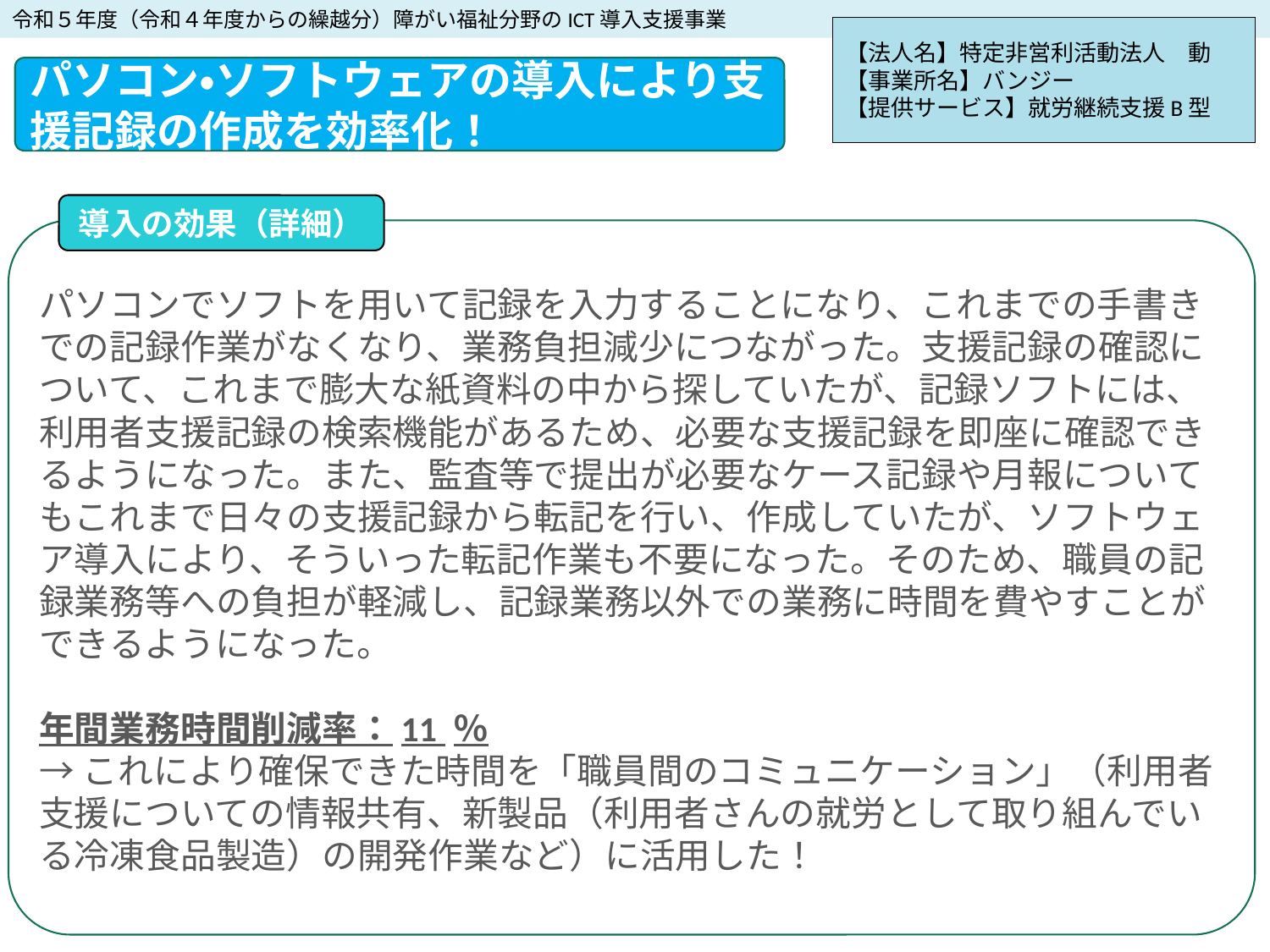

令和５年度（令和４年度からの繰越分）障がい福祉分野のICT導入支援事業
【法人名】特定非営利活動法人　動
【事業所名】バンジー
【提供サービス】就労継続支援B型
パソコン・ソフトウェアの導入により支援記録の作成を効率化！
導入の効果（詳細）

パソコンでソフトを用いて記録を入力することになり、これまでの手書きでの記録作業がなくなり、業務負担減少につながった。支援記録の確認について、これまで膨大な紙資料の中から探していたが、記録ソフトには、利用者支援記録の検索機能があるため、必要な支援記録を即座に確認できるようになった。また、監査等で提出が必要なケース記録や月報についてもこれまで日々の支援記録から転記を行い、作成していたが、ソフトウェア導入により、そういった転記作業も不要になった。そのため、職員の記録業務等への負担が軽減し、記録業務以外での業務に時間を費やすことができるようになった。

年間業務時間削減率：11 ％
→これにより確保できた時間を「職員間のコミュニケーション」（利用者支援についての情報共有、新製品（利用者さんの就労として取り組んでいる冷凍食品製造）の開発作業など）に活用した！